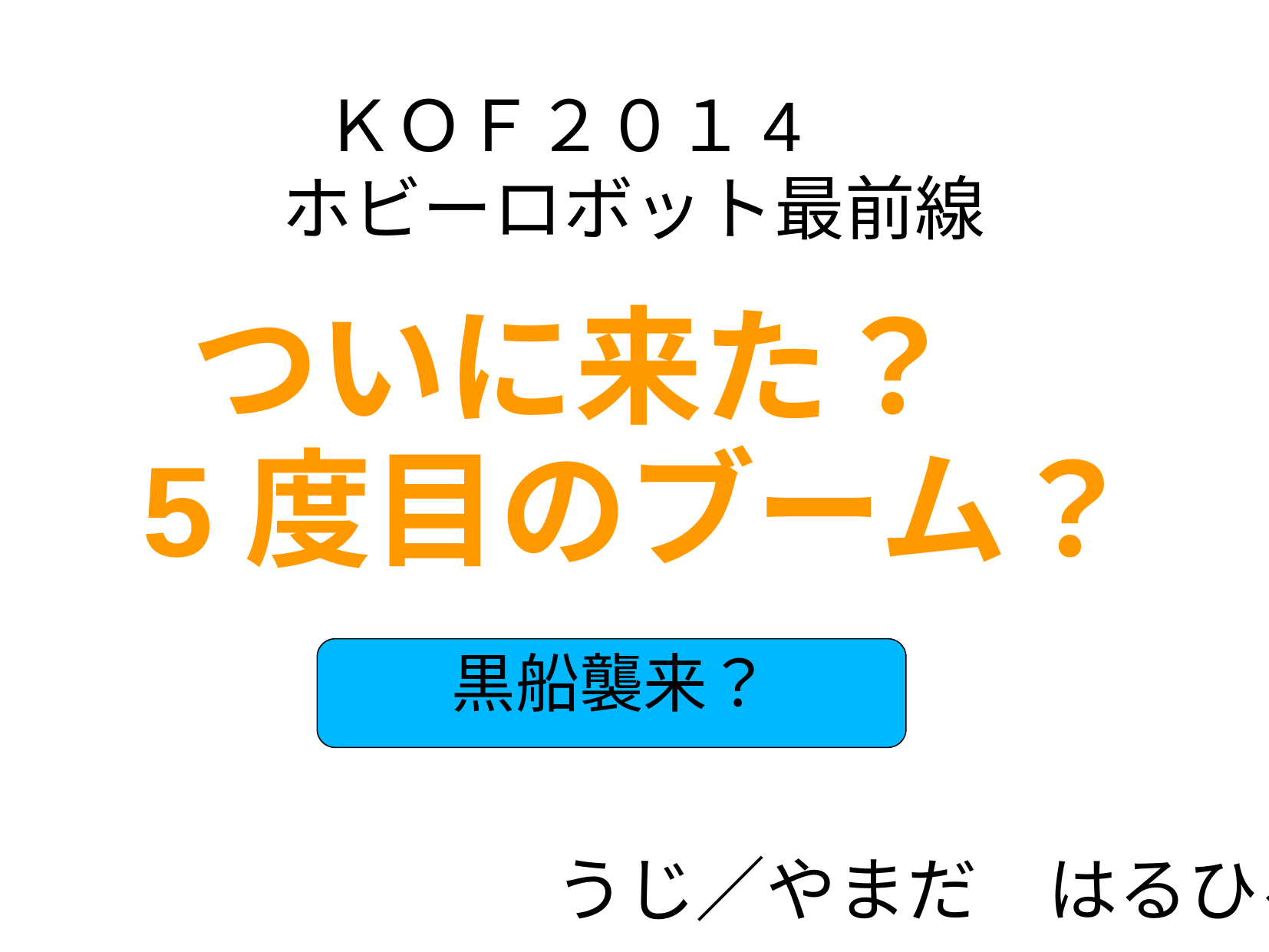

# ＫＯＦ２０１4
ホビーロボット最前線

ついに来た？
5度目のブーム？
黒船襲来？
うじ／やまだ　はるひろ